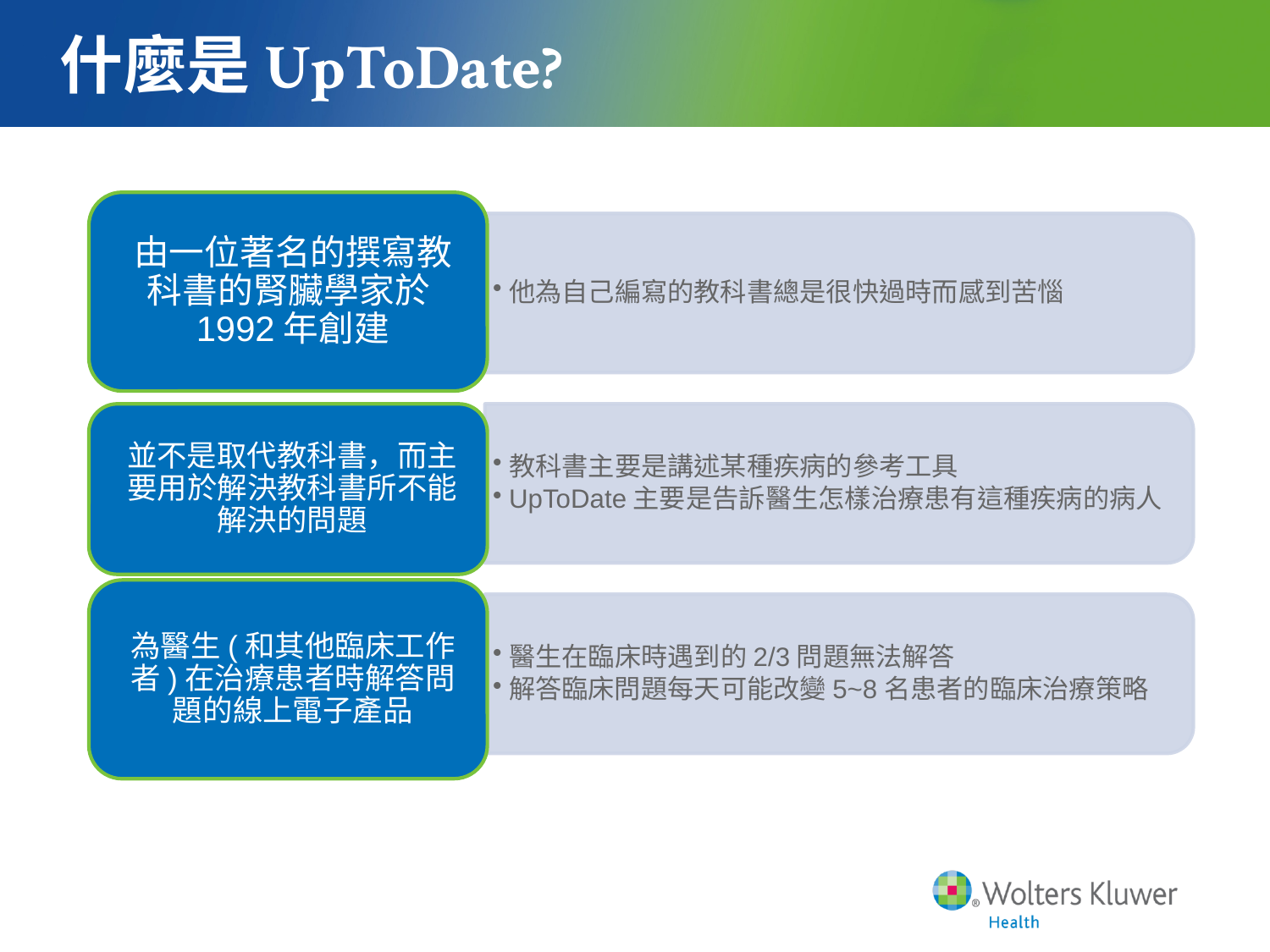

什麼是UpToDate?

醫生在臨床時遇到的2/3問題無法解答
解答臨床問題每天可能改變5~8名患者的臨床治療策略
為醫生(和其他臨床工作者)在治療患者時解答問題的線上電子產品
他為自己編寫的教科書總是很快過時而感到苦惱
由一位著名的撰寫教科書的腎臟學家於1992年創建
教科書主要是講述某種疾病的參考工具
UpToDate主要是告訴醫生怎樣治療患有這種疾病的病人
並不是取代教科書，而主要用於解決教科書所不能解決的問題